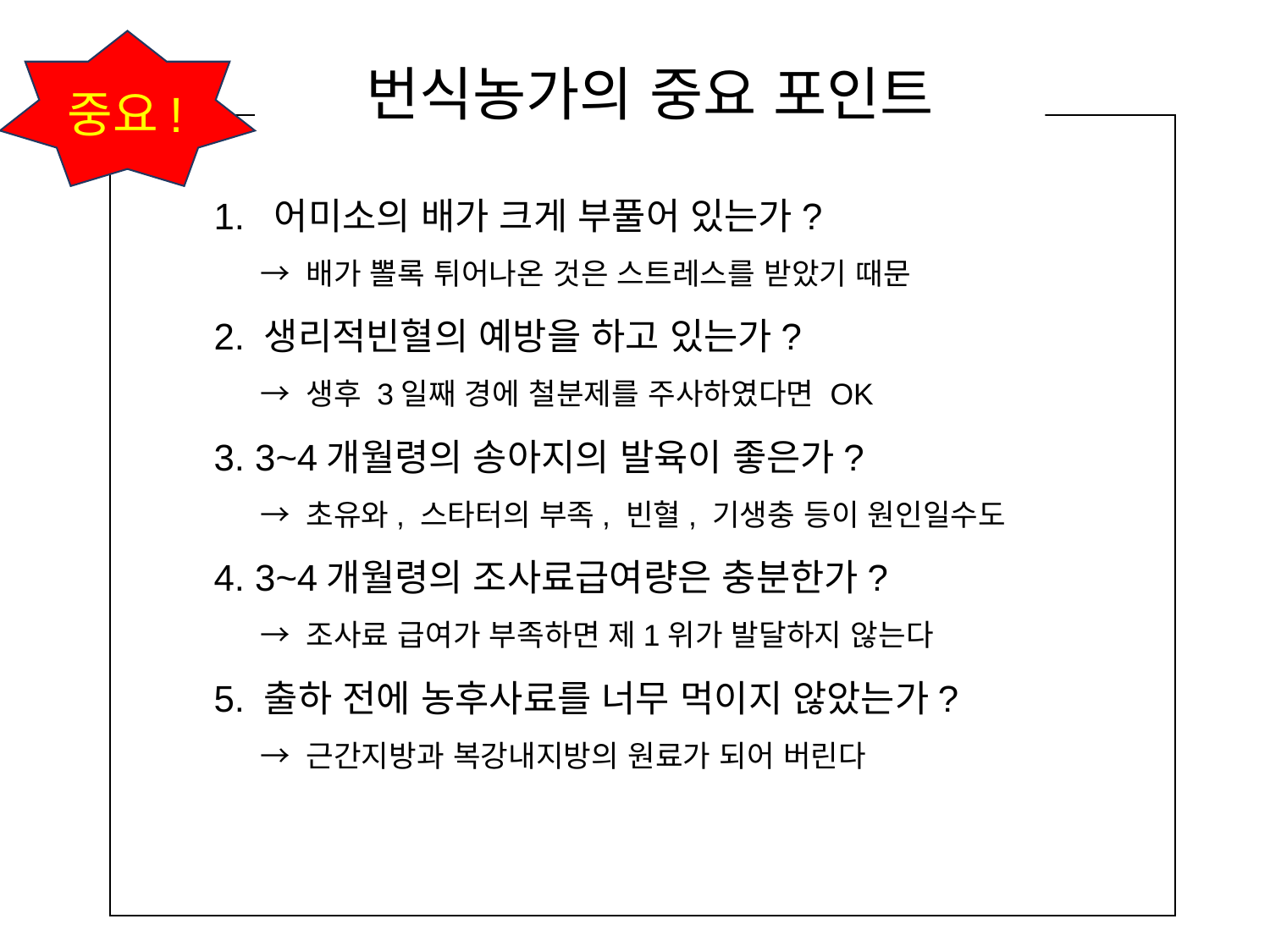

# 번식농가의 중요 포인트
중요!

1.  어미소의 배가 크게 부풀어 있는가?
    → 배가 뽈록 튀어나온 것은 스트레스를 받았기 때문
2. 생리적빈혈의 예방을 하고 있는가?
    → 생후 3일째 경에 철분제를 주사하였다면 OK
3. 3~4개월령의 송아지의 발육이 좋은가?
    → 초유와, 스타터의 부족, 빈혈, 기생충 등이 원인일수도
4. 3~4개월령의 조사료급여량은 충분한가?
    → 조사료 급여가 부족하면 제1위가 발달하지 않는다
5. 출하 전에 농후사료를 너무 먹이지 않았는가?
    → 근간지방과 복강내지방의 원료가 되어 버린다